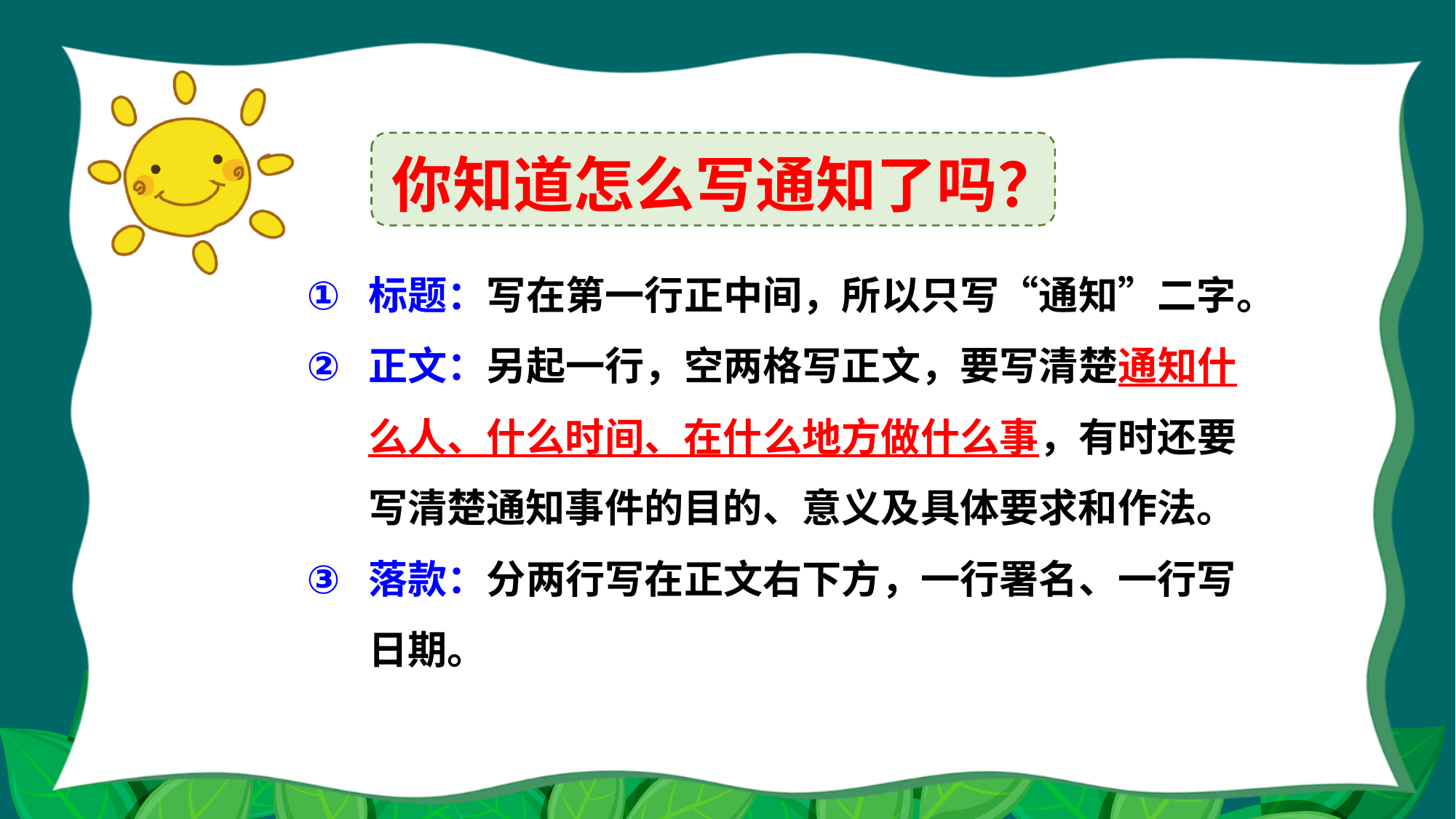

你知道怎么写通知了吗？
标题：写在第一行正中间，所以只写“通知”二字。
正文：另起一行，空两格写正文，要写清楚通知什么人、什么时间、在什么地方做什么事，有时还要写清楚通知事件的目的、意义及具体要求和作法。
落款：分两行写在正文右下方，一行署名、一行写日期。